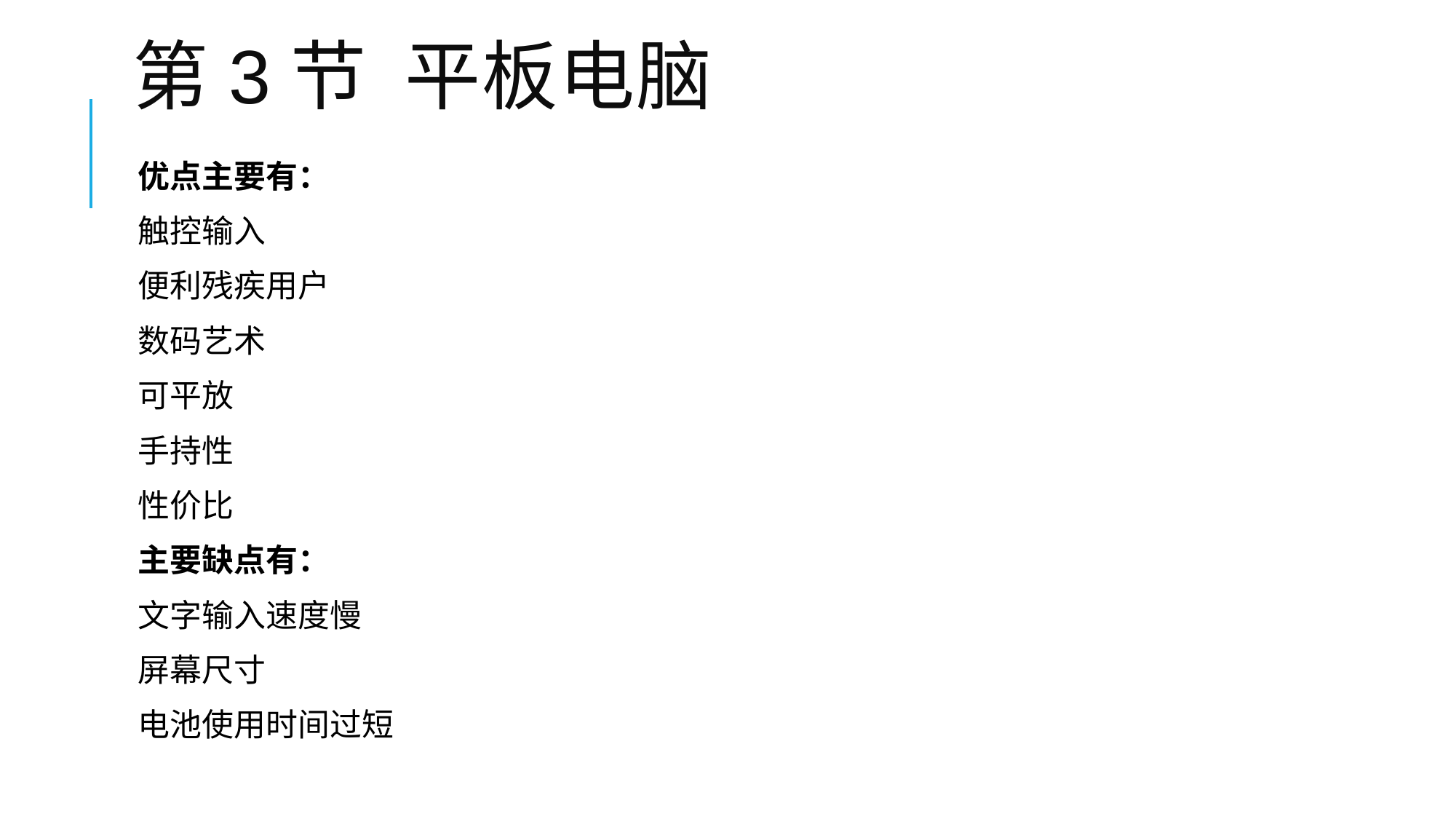

# 第3节  平板电脑
优点主要有：
触控输入
便利残疾用户
数码艺术
可平放
手持性
性价比
主要缺点有：
文字输入速度慢
屏幕尺寸
电池使用时间过短